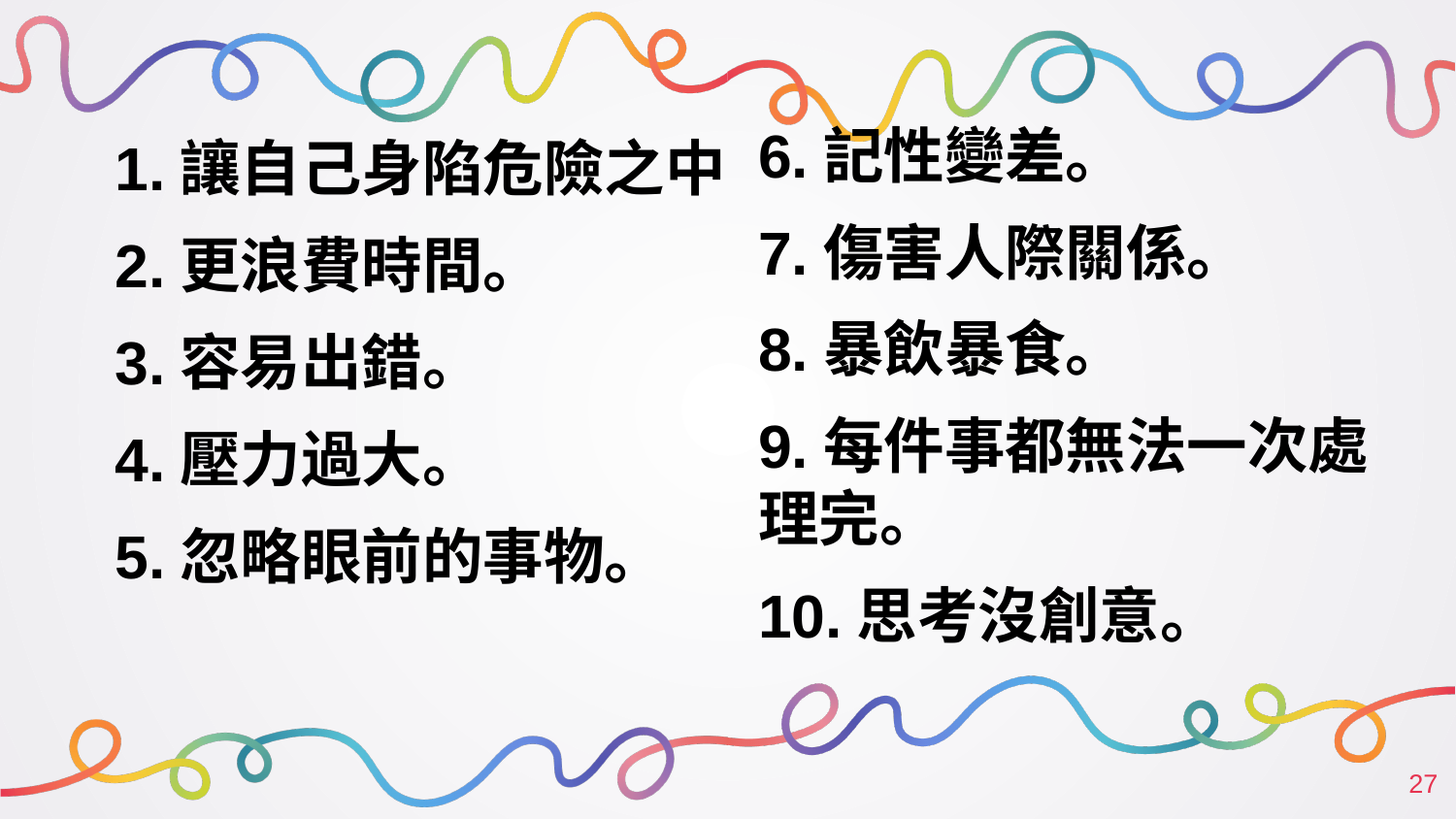

6.記性變差。
7.傷害人際關係。
8.暴飲暴食。
9.每件事都無法一次處理完。
10.思考沒創意。

1.讓自己身陷危險之中
2.更浪費時間。
3.容易出錯。
4.壓力過大。
5.忽略眼前的事物。

27